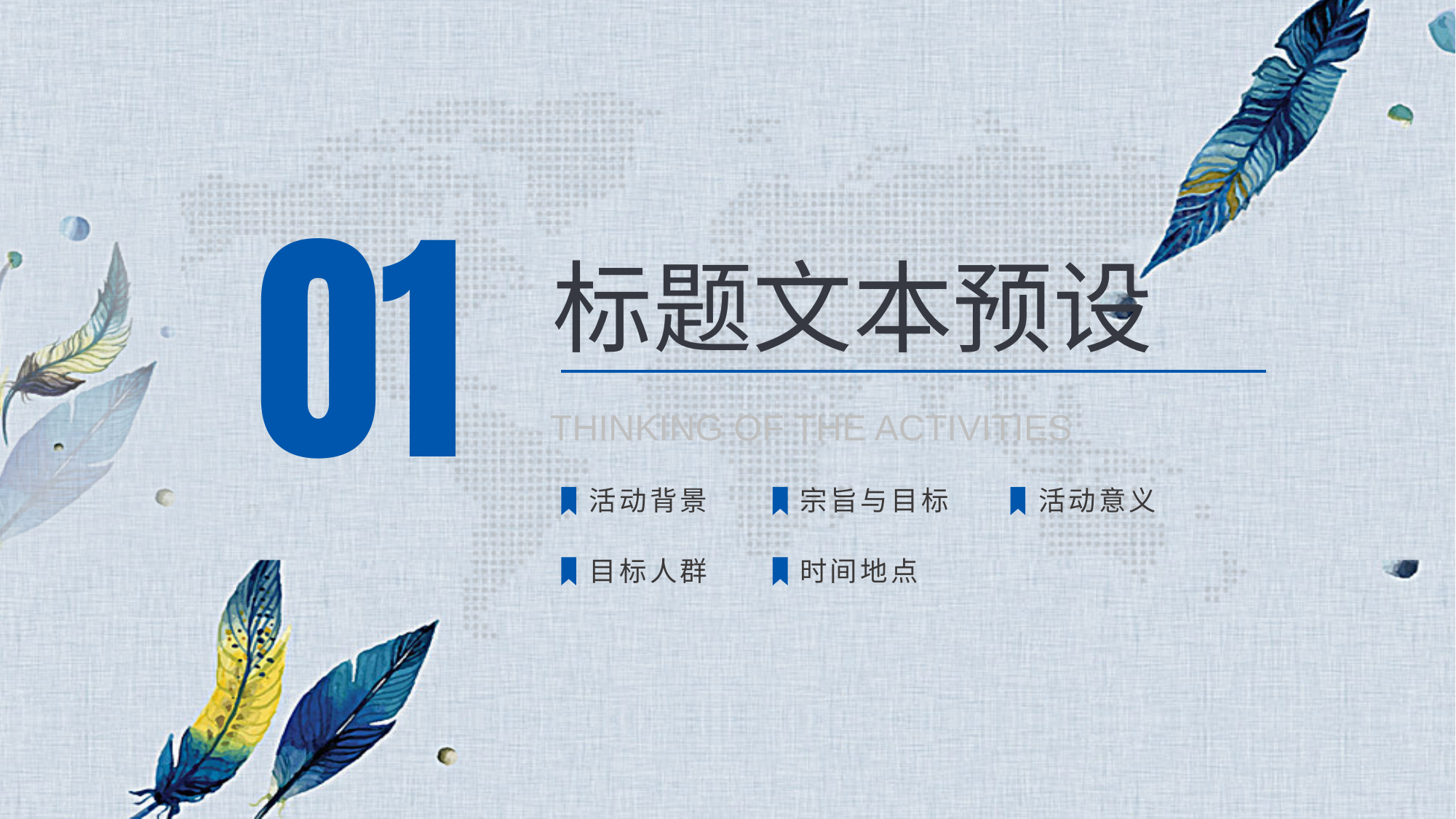

01
标题文本预设
THINKING OF THE ACTIVITIES
活动背景

宗旨与目标

活动意义

目标人群

时间地点